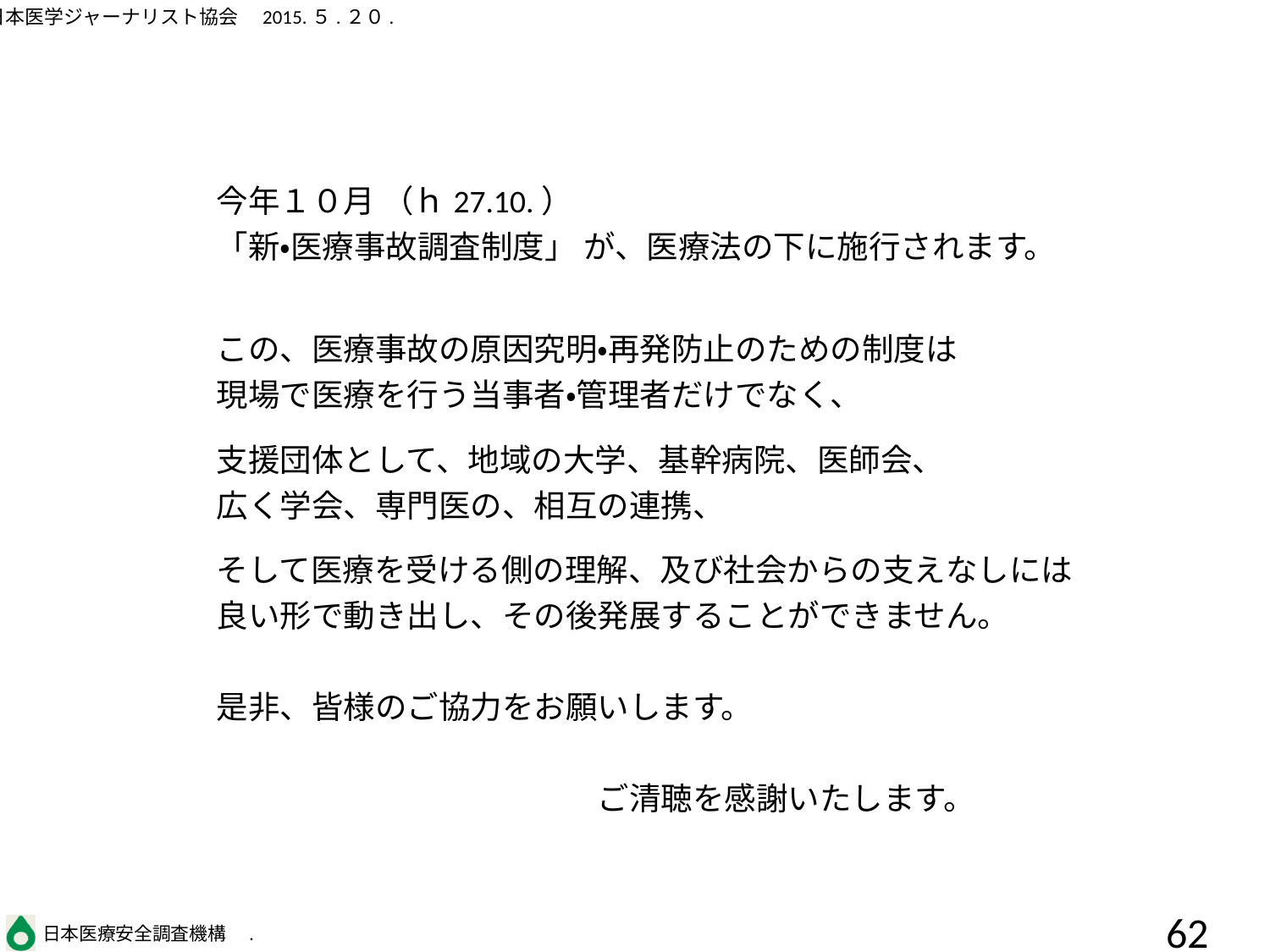

今年１０月 （ｈ27.10.）
「新・医療事故調査制度」 が、医療法の下に施行されます。

この、医療事故の原因究明・再発防止のための制度は
現場で医療を行う当事者・管理者だけでなく、

支援団体として、地域の大学、基幹病院、医師会、
広く学会、専門医の、相互の連携、

そして医療を受ける側の理解、及び社会からの支えなしには
良い形で動き出し、その後発展することができません。

是非、皆様のご協力をお願いします。

　　　　　　　　　　　　ご清聴を感謝いたします。